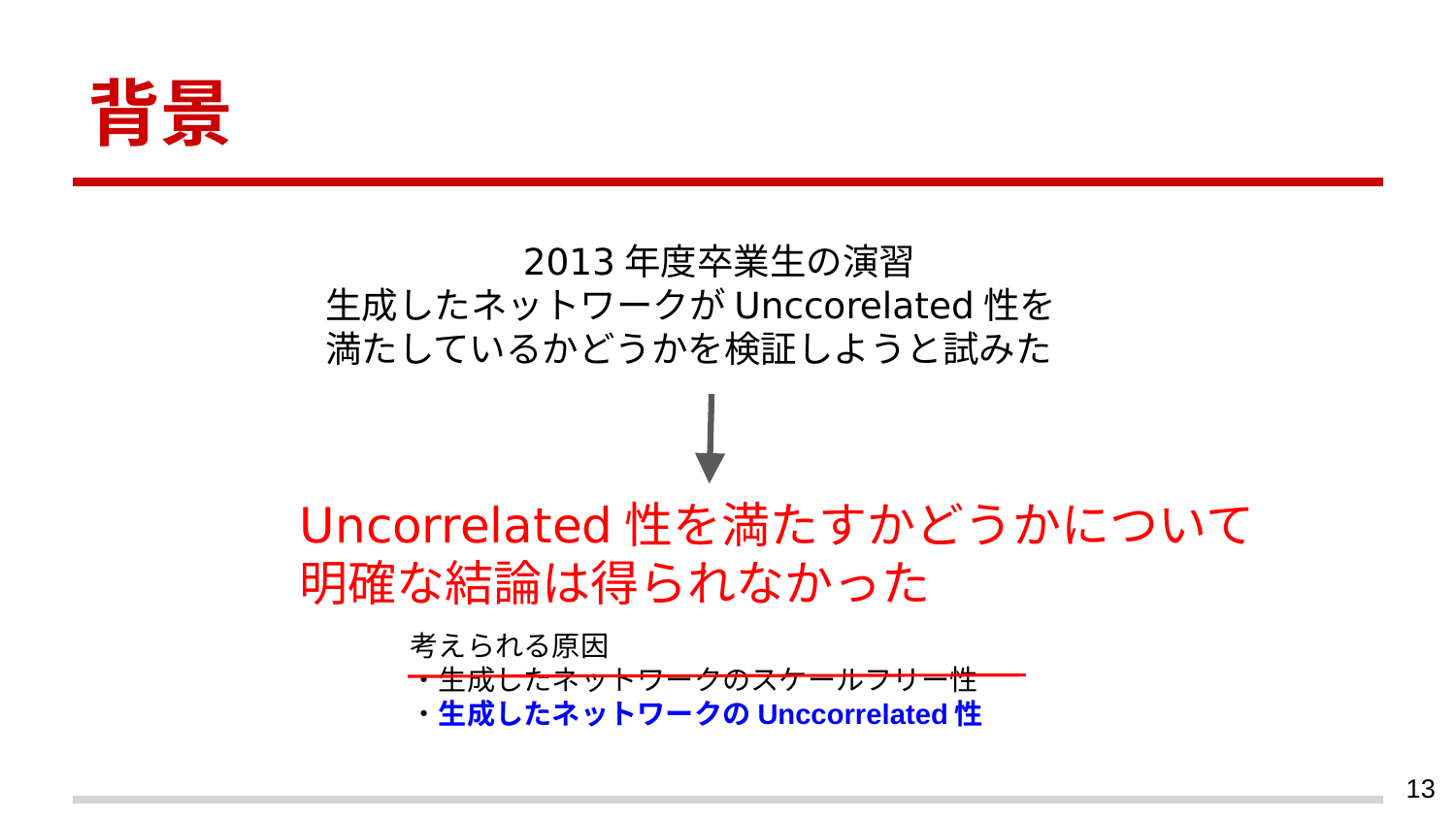

# 背景
2013年度卒業生の演習
生成したネットワークがUnccorelated性を
満たしているかどうかを検証しようと試みた
Uncorrelated性を満たすかどうかについて
明確な結論は得られなかった
考えられる原因
・生成したネットワークのスケールフリー性
・生成したネットワークのUnccorrelated性
13